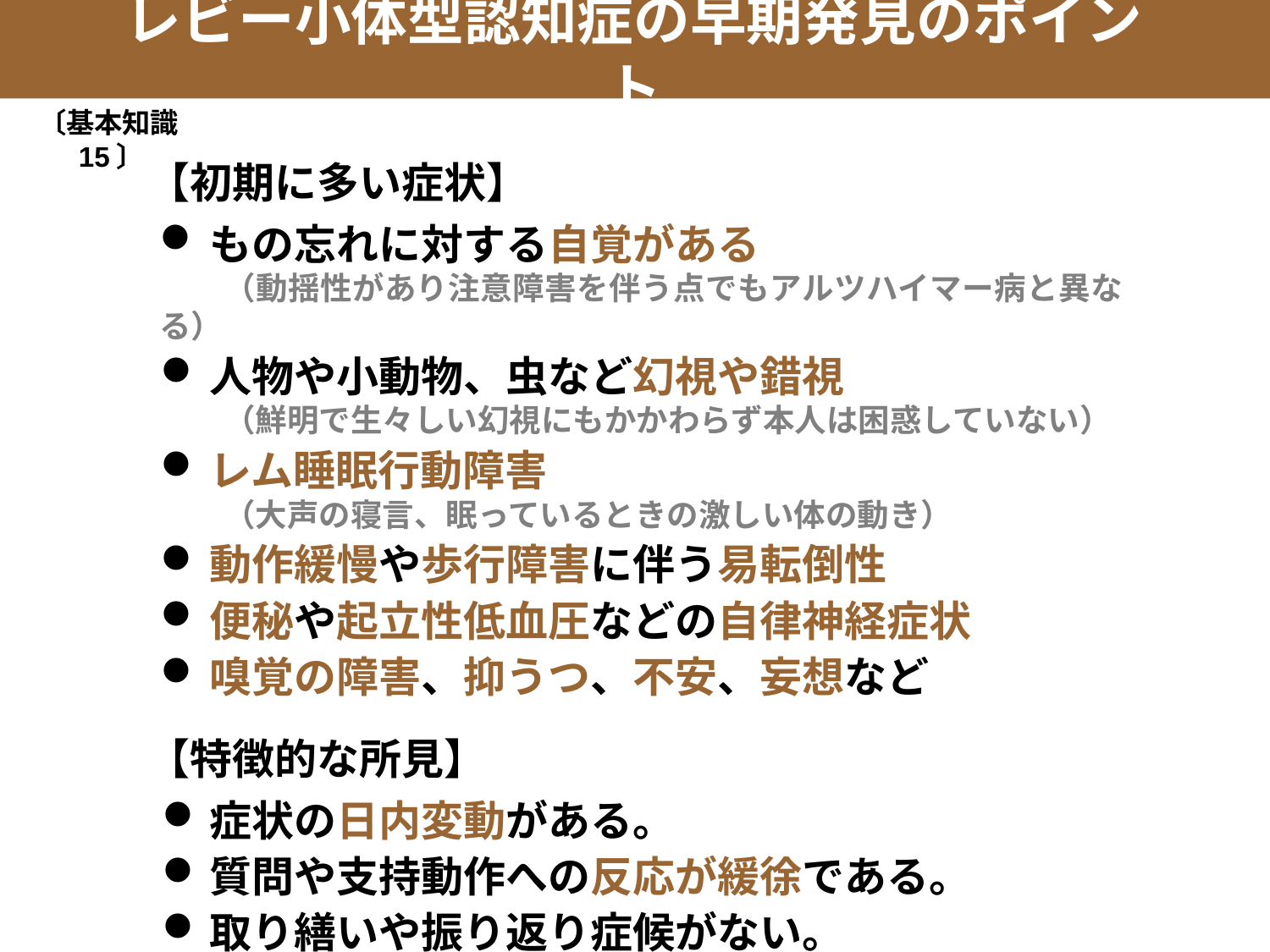

レビー小体型認知症の早期発見のポイント
〔基本知識15〕
【初期に多い症状】
もの忘れに対する自覚がある
　　（動揺性があり注意障害を伴う点でもアルツハイマー病と異なる）
人物や小動物、虫など幻視や錯視
　　（鮮明で生々しい幻視にもかかわらず本人は困惑していない）
レム睡眠行動障害
　　（大声の寝言、眠っているときの激しい体の動き）
動作緩慢や歩行障害に伴う易転倒性
便秘や起立性低血圧などの自律神経症状
嗅覚の障害、抑うつ、不安、妄想など
【特徴的な所見】
症状の日内変動がある。
質問や支持動作への反応が緩徐である。
取り繕いや振り返り症候がない。